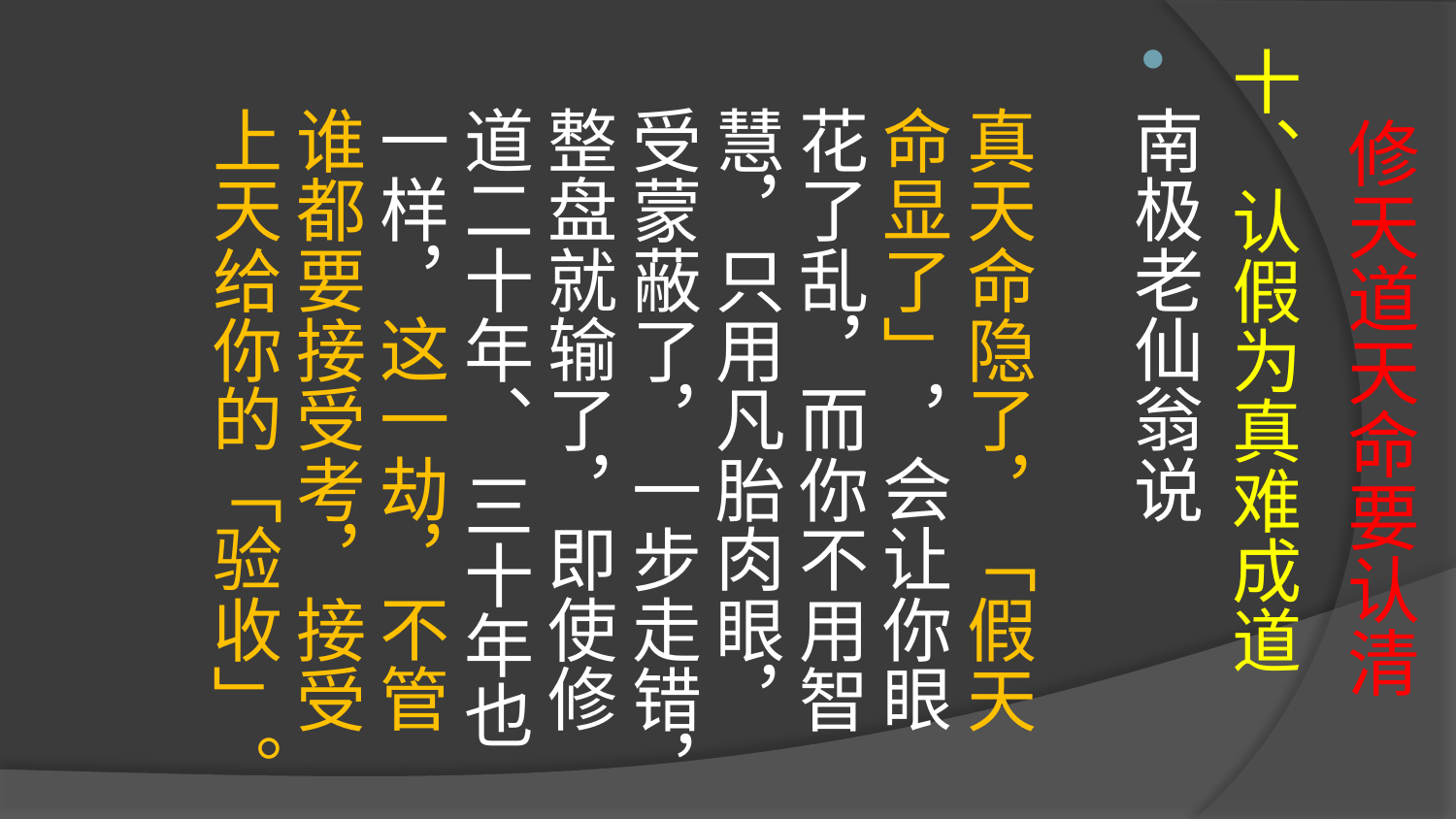

# 修天道天命要认清
十、认假为真难成道
南极老仙翁说
真天命隐了，「假天命显了」，会让你眼花了乱，而你不用智慧，只用凡胎肉眼，受蒙蔽了，一步走错，整盘就输了，即使修道二十年、 三十年也一样，这一劫，不管谁都要接受考，接受上天给你的「验收」。